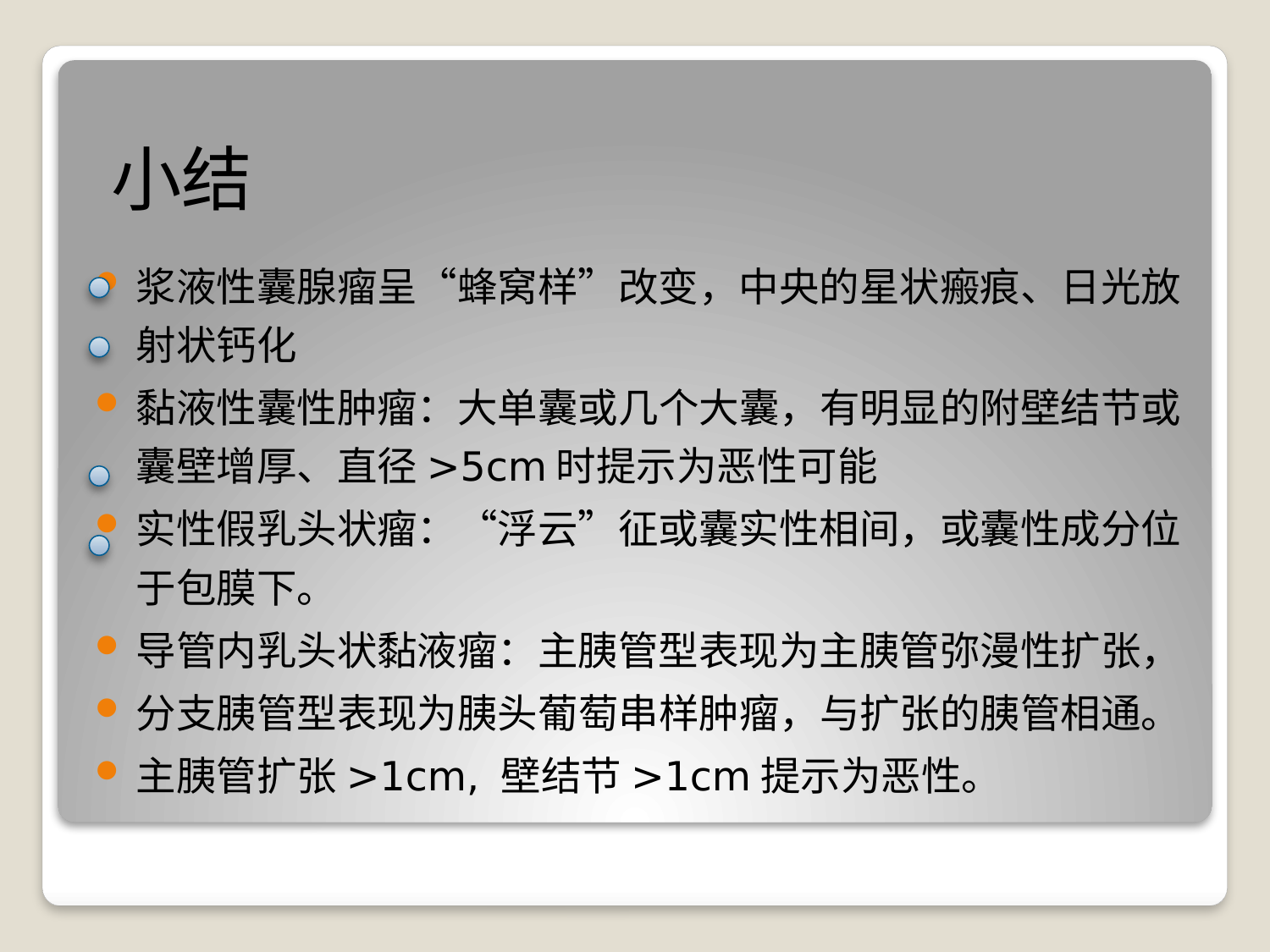

# 小结
浆液性囊腺瘤呈“蜂窝样”改变，中央的星状瘢痕、日光放射状钙化
黏液性囊性肿瘤：大单囊或几个大囊，有明显的附壁结节或囊壁增厚、直径>5cm时提示为恶性可能
实性假乳头状瘤：“浮云”征或囊实性相间，或囊性成分位于包膜下。
导管内乳头状黏液瘤：主胰管型表现为主胰管弥漫性扩张，
分支胰管型表现为胰头葡萄串样肿瘤，与扩张的胰管相通。
主胰管扩张>1cm, 壁结节>1cm提示为恶性。